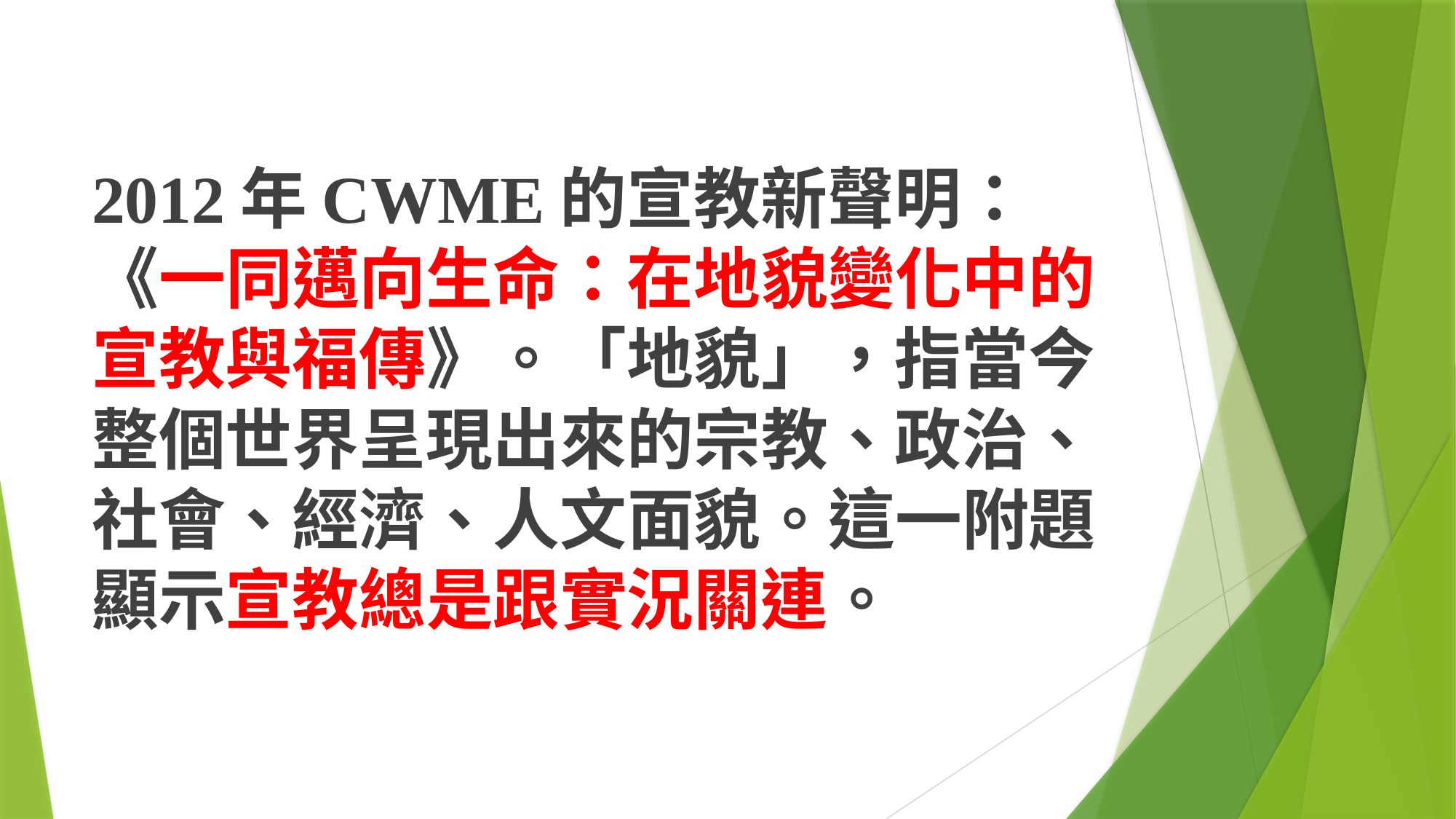

#
2012年CWME的宣教新聲明：《一同邁向生命：在地貌變化中的宣教與福傳》。「地貌」，指當今整個世界呈現出來的宗教、政治、社會、經濟、人文面貌。這一附題顯示宣教總是跟實況關連。